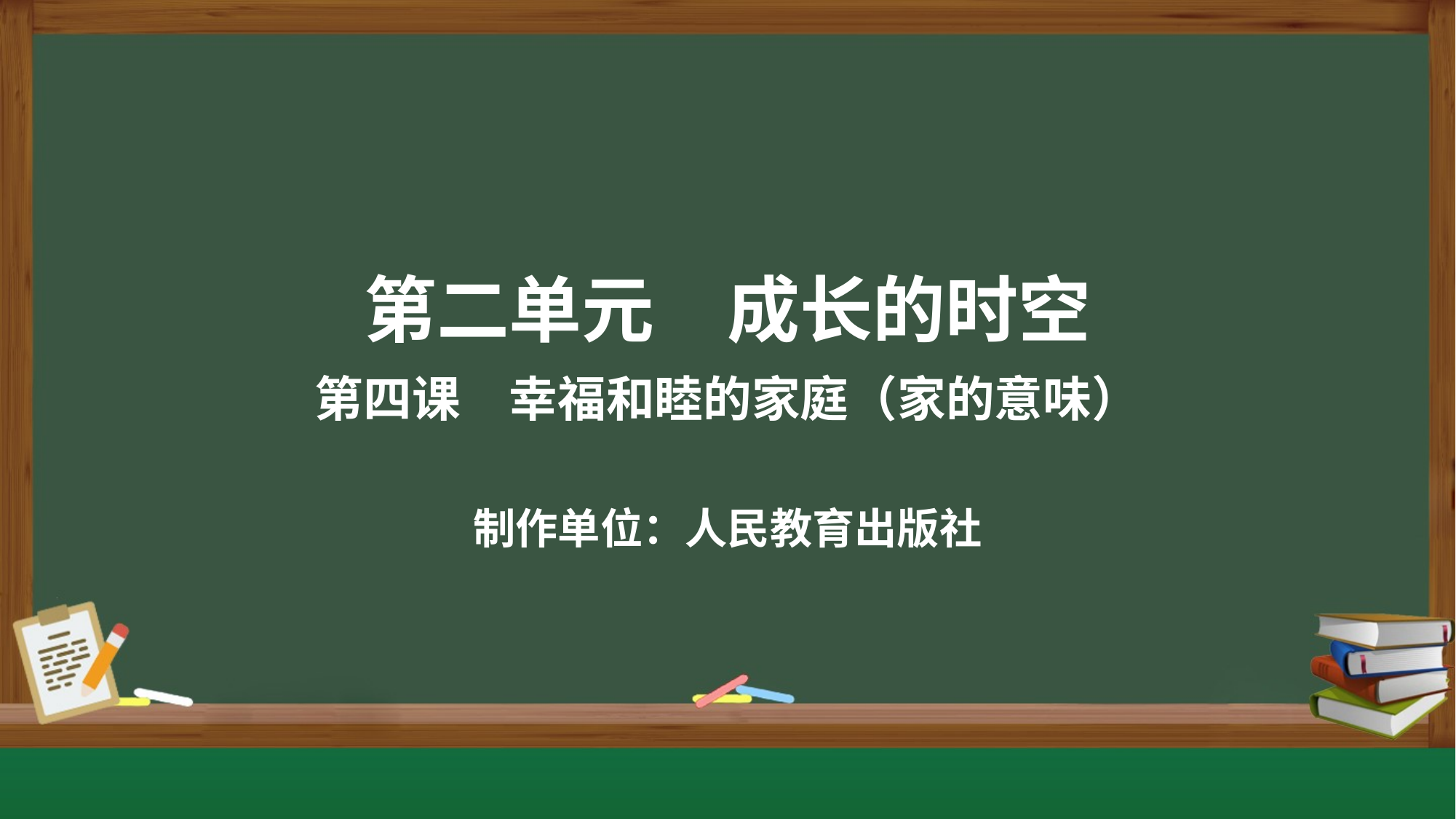

第二单元　成长的时空
第四课　幸福和睦的家庭（家的意味）
制作单位：人民教育出版社